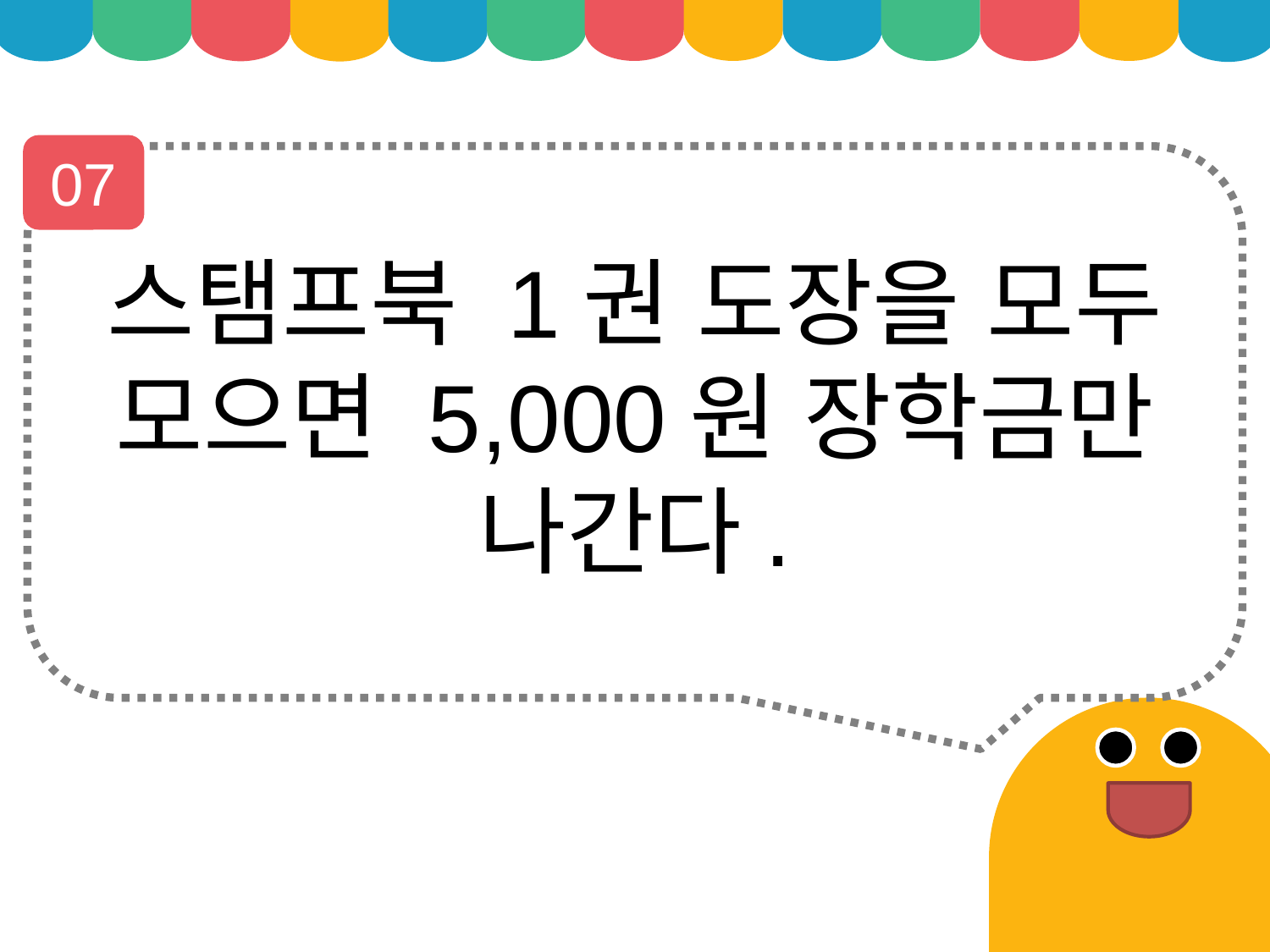

07

스탬프북 1권 도장을 모두 모으면 5,000원 장학금만 나간다.